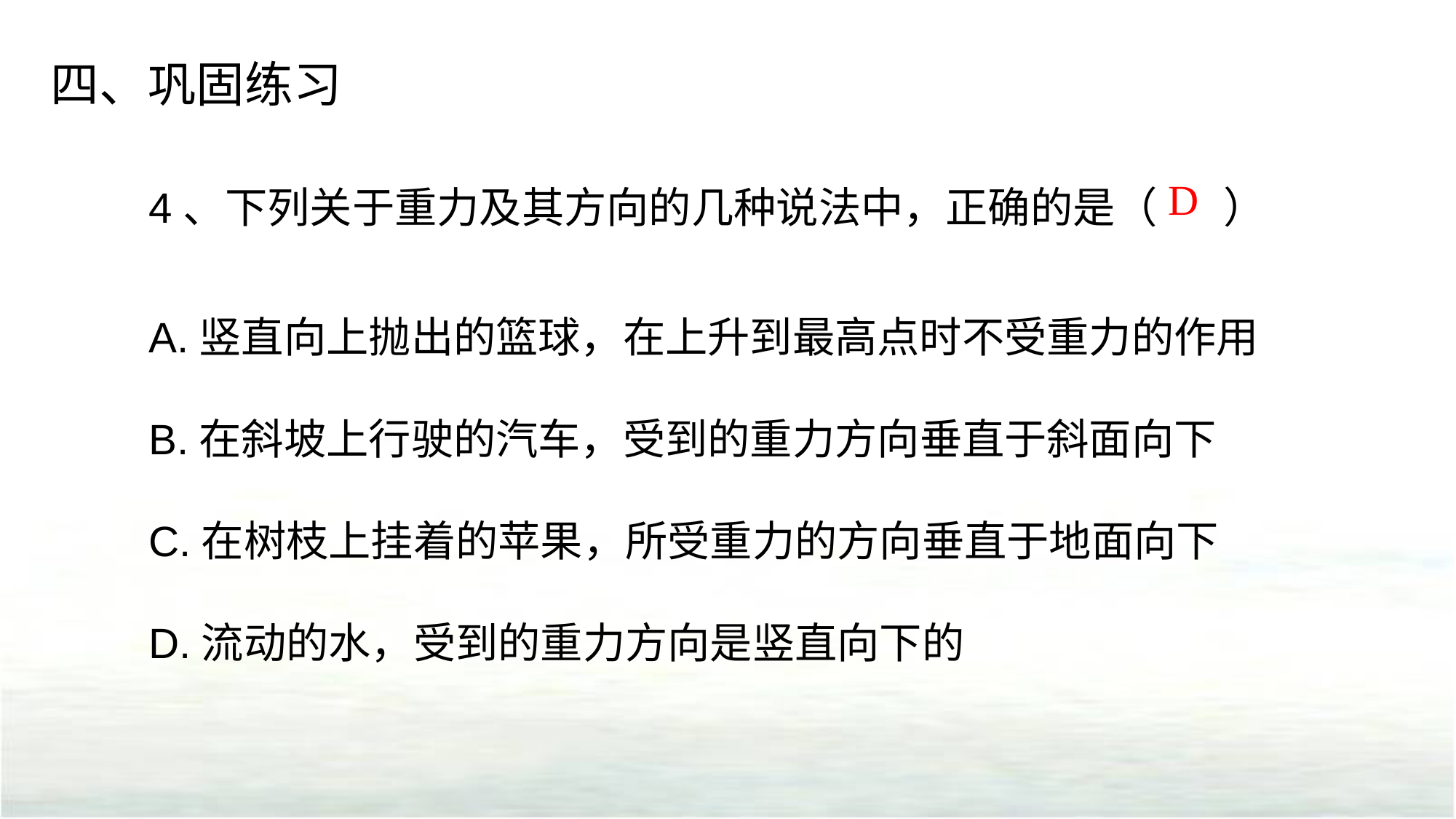

四、巩固练习
4、下列关于重力及其方向的几种说法中，正确的是（       ）
A.竖直向上抛出的篮球，在上升到最高点时不受重力的作用
B.在斜坡上行驶的汽车，受到的重力方向垂直于斜面向下
C.在树枝上挂着的苹果，所受重力的方向垂直于地面向下
D.流动的水，受到的重力方向是竖直向下的
D